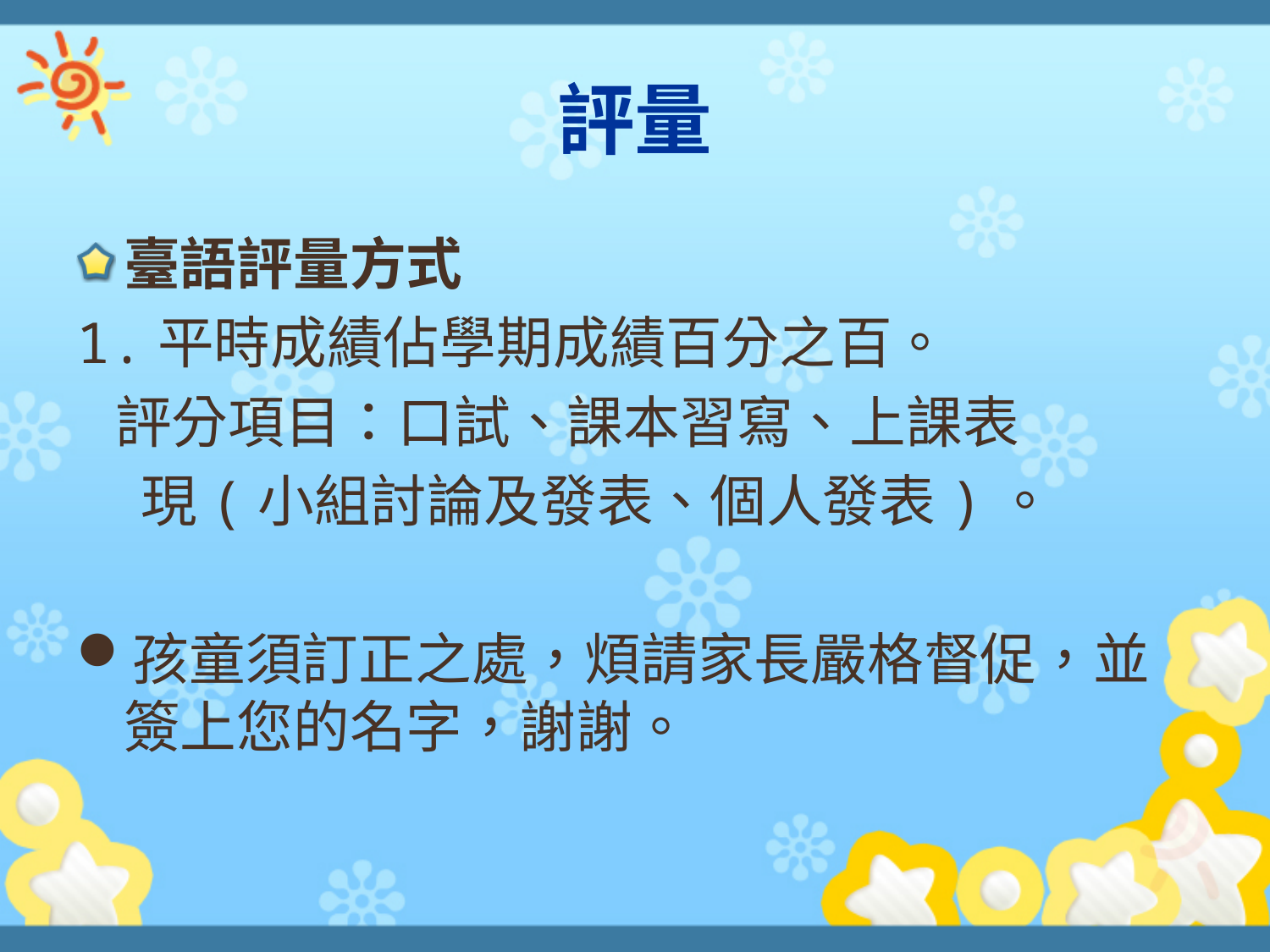

# 評量
臺語評量方式
1.平時成績佔學期成績百分之百。
  評分項目：口試、課本習寫、上課表
    現(小組討論及發表、個人發表)。

孩童須訂正之處，煩請家長嚴格督促，並簽上您的名字，謝謝。